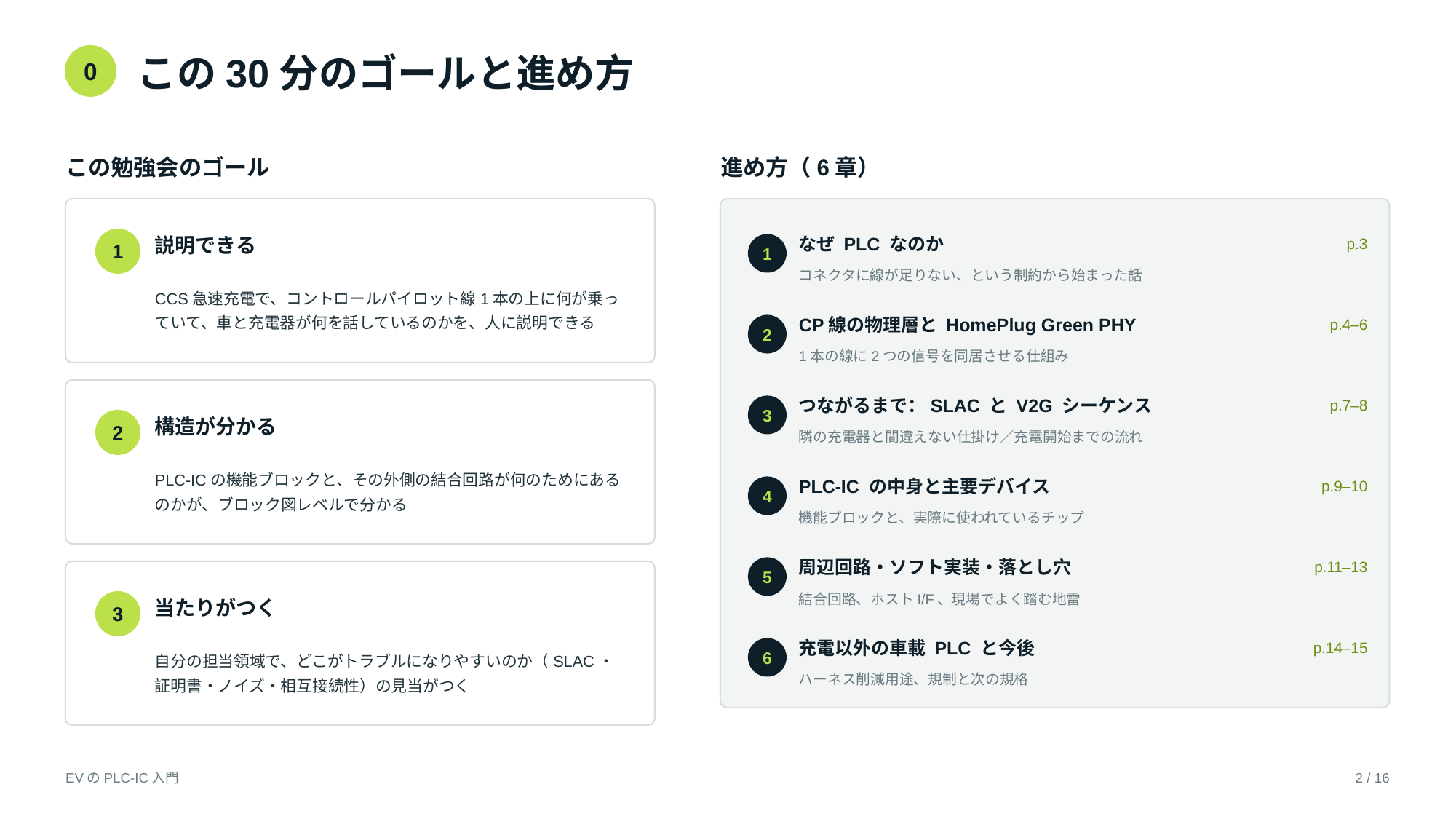

この30分のゴールと進め方

0
この勉強会のゴール
進め方（6章）

説明できる
なぜ PLC なのか
p.3

1

1
コネクタに線が足りない、という制約から始まった話
CCS急速充電で、コントロールパイロット線1本の上に何が乗っていて、車と充電器が何を話しているのかを、人に説明できる
CP線の物理層と HomePlug Green PHY
p.4–6

2
1本の線に2つの信号を同居させる仕組み

つながるまで：SLAC と V2G シーケンス
p.7–8

3
構造が分かる

2
隣の充電器と間違えない仕掛け／充電開始までの流れ
PLC-ICの機能ブロックと、その外側の結合回路が何のためにあるのかが、ブロック図レベルで分かる
PLC-IC の中身と主要デバイス
p.9–10

4
機能ブロックと、実際に使われているチップ
周辺回路・ソフト実装・落とし穴
p.11–13

5

結合回路、ホストI/F、現場でよく踏む地雷
当たりがつく

3
自分の担当領域で、どこがトラブルになりやすいのか（SLAC・証明書・ノイズ・相互接続性）の見当がつく
充電以外の車載 PLC と今後
p.14–15

6
ハーネス削減用途、規制と次の規格
EVのPLC-IC入門
2 / 16